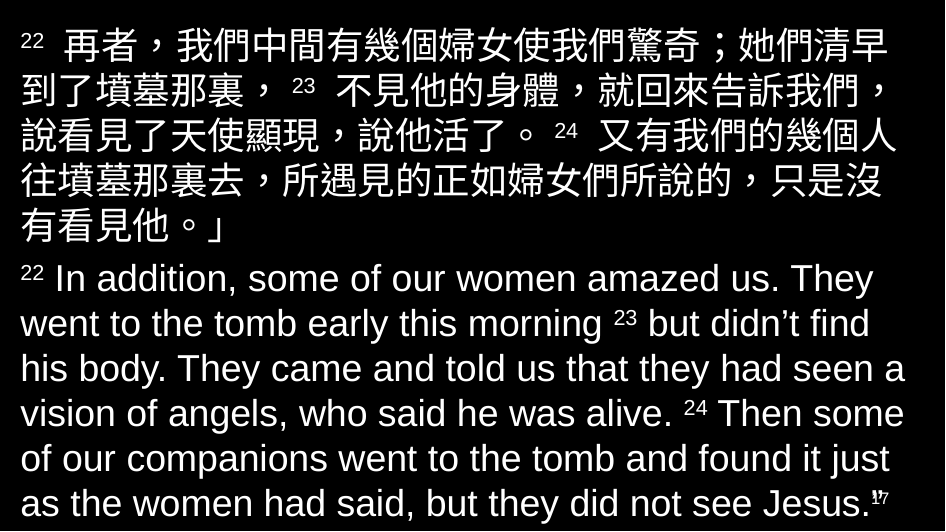

22 再者，我們中間有幾個婦女使我們驚奇；她們清早到了墳墓那裏，23 不見他的身體，就回來告訴我們，說看見了天使顯現，說他活了。24 又有我們的幾個人往墳墓那裏去，所遇見的正如婦女們所說的，只是沒有看見他。」
22 In addition, some of our women amazed us. They went to the tomb early this morning 23 but didn’t find his body. They came and told us that they had seen a vision of angels, who said he was alive. 24 Then some of our companions went to the tomb and found it just as the women had said, but they did not see Jesus.”

17